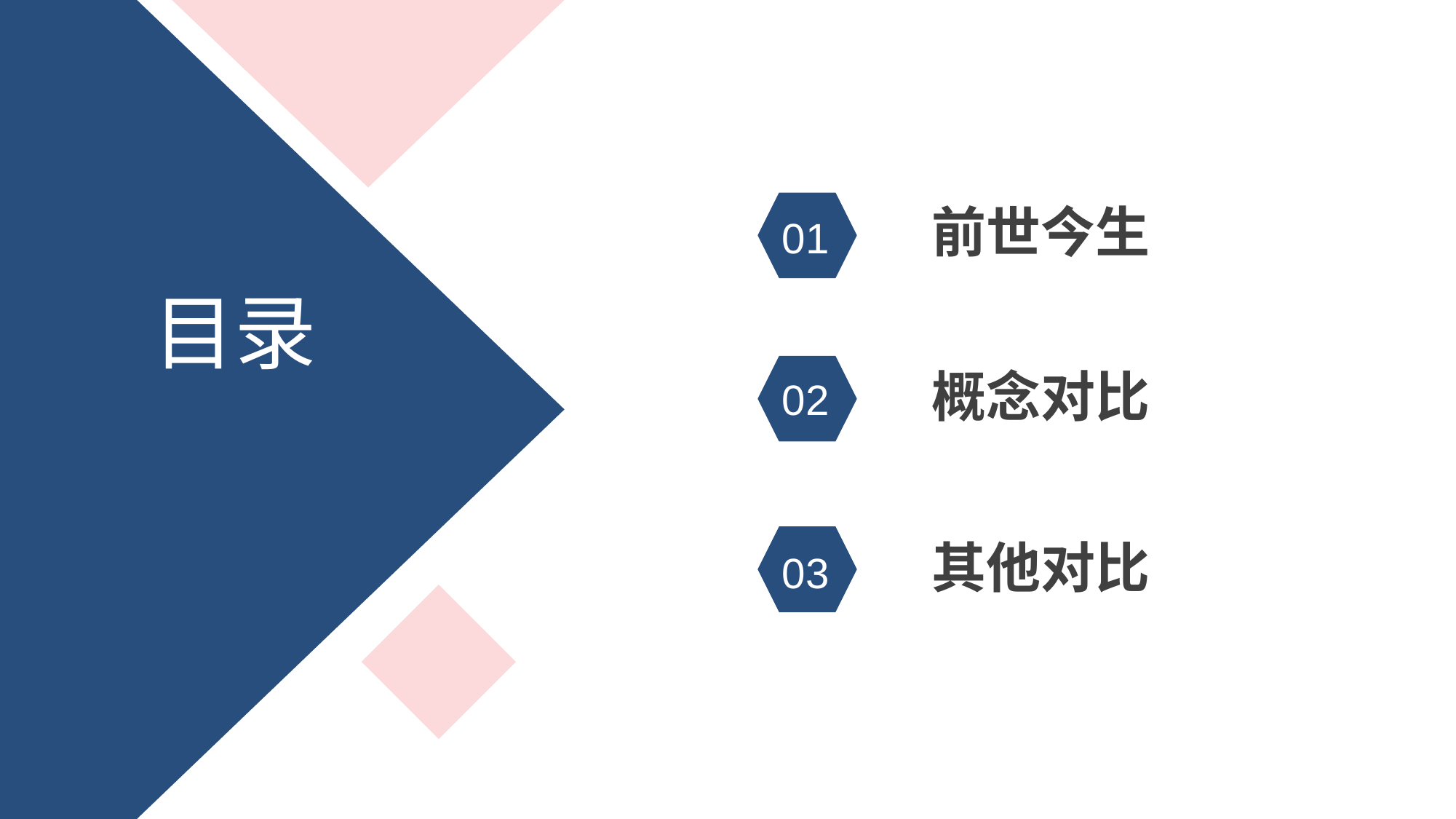

前世今生
01
目录

概念对比
02

其他对比
03